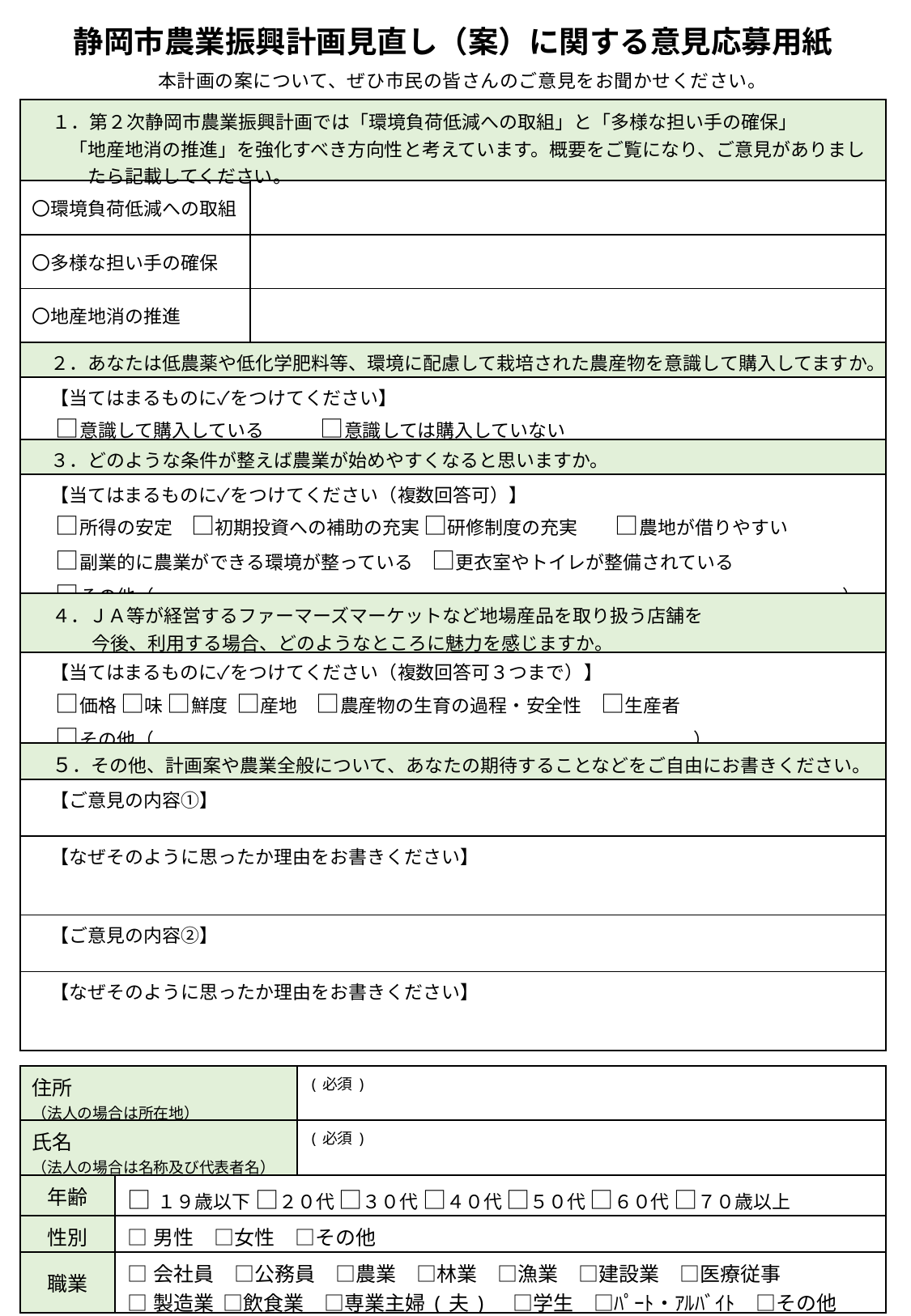

静岡市農業振興計画見直し（案）に関する意見応募用紙
本計画の案について、ぜひ市民の皆さんのご意見をお聞かせください。
| １．第２次静岡市農業振興計画では「環境負荷低減への取組」と「多様な担い手の確保」 　　「地産地消の推進」を強化すべき方向性と考えています。概要をご覧になり、ご意見がありまし 　　　たら記載してください。 |  |
| --- | --- |
| 〇環境負荷低減への取組 |  |
| 〇多様な担い手の確保 |  |
| 〇地産地消の推進 |  |
| ２．あなたは低農薬や低化学肥料等、環境に配慮して栽培された農産物を意識して購入してますか。 |  |
| 【当てはまるものに✓をつけてください】 　□意識して購入している　　　□意識しては購入していない |  |
| ３．どのような条件が整えば農業が始めやすくなると思いますか。 |  |
| 【当てはまるものに✓をつけてください（複数回答可）】 　□所得の安定　□初期投資への補助の充実 □研修制度の充実　　□農地が借りやすい 　□副業的に農業ができる環境が整っている　□更衣室やトイレが整備されている 　□その他（　　　　　　　　　　　　　　　　　　　　　　　　　　　　　　　　　　　　　） |  |
| ４．ＪＡ等が経営するファーマーズマーケットなど地場産品を取り扱う店舗を 　　　 今後、利用する場合、どのようなところに魅力を感じますか。 |  |
| 【当てはまるものに✓をつけてください（複数回答可３つまで）】 　□価格 □味 □鮮度 □産地　□農産物の生育の過程・安全性　□生産者 　□その他（　　　　　　　　　　　　　　　　　　　　　　　　　　　　　） |  |
| ５．その他、計画案や農業全般について、あなたの期待することなどをご自由にお書きください。 |  |
| 【ご意見の内容①】 |  |
| 【なぜそのように思ったか理由をお書きください】 |  |
| 【ご意見の内容②】 |  |
| 【なぜそのように思ったか理由をお書きください】 |  |
| 住所 （法人の場合は所在地） |  | (必須) |
| --- | --- | --- |
| 氏名 （法人の場合は名称及び代表者名） |  | (必須) |
| 年齢 | □１９歳以下 □２０代 □３０代 □４０代 □５０代 □６０代 □７０歳以上 |  |
| 性別 | □男性　□女性　□その他 |  |
| 職業 | □会社員　□公務員　□農業　□林業　□漁業　□建設業　□医療従事 □製造業 □飲食業　□専業主婦(夫)　□学生　□ﾊﾟｰﾄ・ｱﾙﾊﾞｲﾄ　□その他 |  |